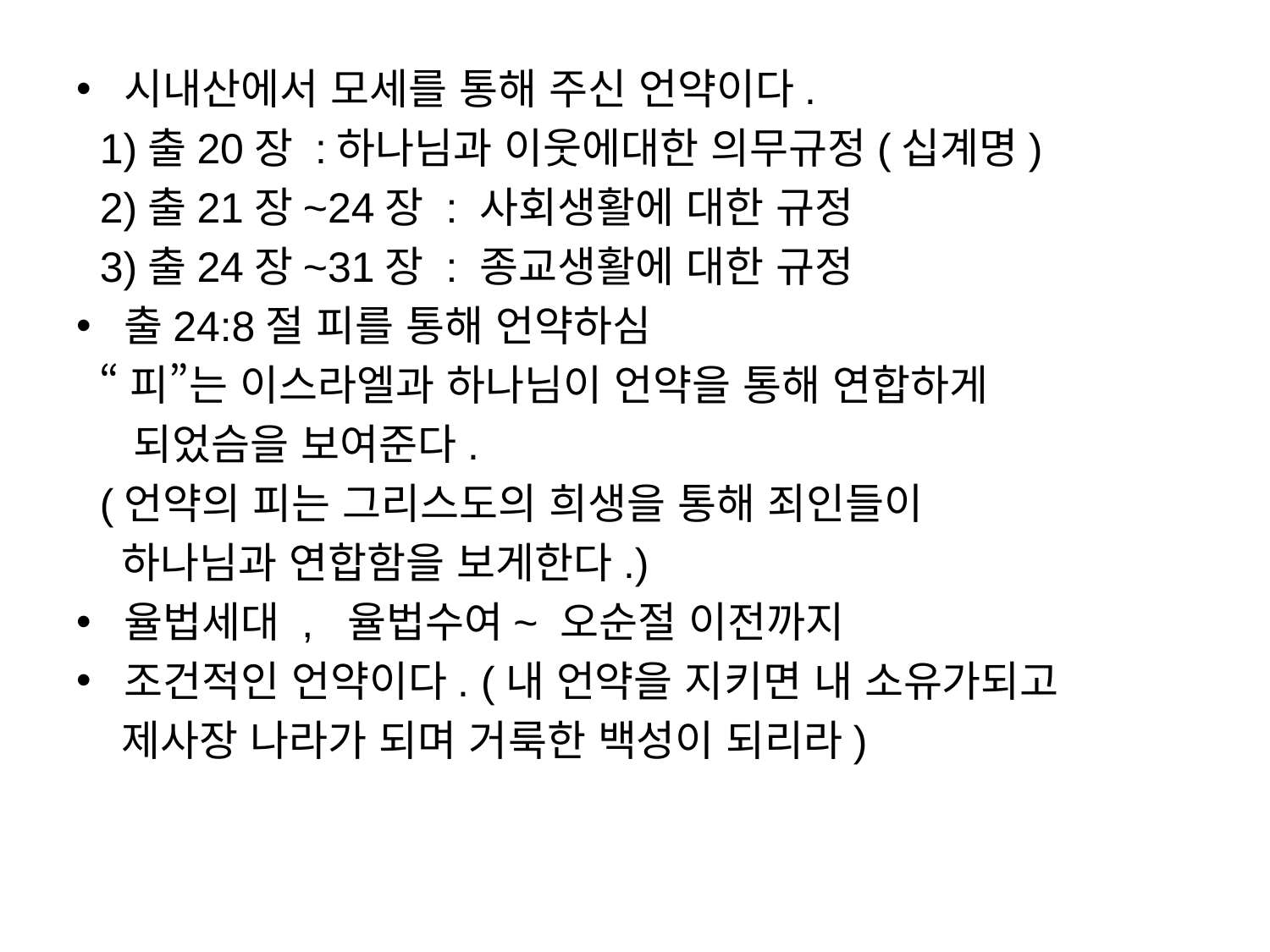

시내산에서 모세를 통해 주신 언약이다.
  1)출20장 :하나님과 이웃에대한 의무규정(십계명)
  2)출21장~24장 : 사회생활에 대한 규정
  3)출24장~31장 : 종교생활에 대한 규정
출24:8절 피를 통해 언약하심
  “피”는 이스라엘과 하나님이 언약을 통해 연합하게
    되었슴을 보여준다.
  (언약의 피는 그리스도의 희생을 통해 죄인들이
   하나님과 연합함을 보게한다.)
율법세대 ,  율법수여~ 오순절 이전까지
조건적인 언약이다. (내 언약을 지키면 내 소유가되고
   제사장 나라가 되며 거룩한 백성이 되리라)